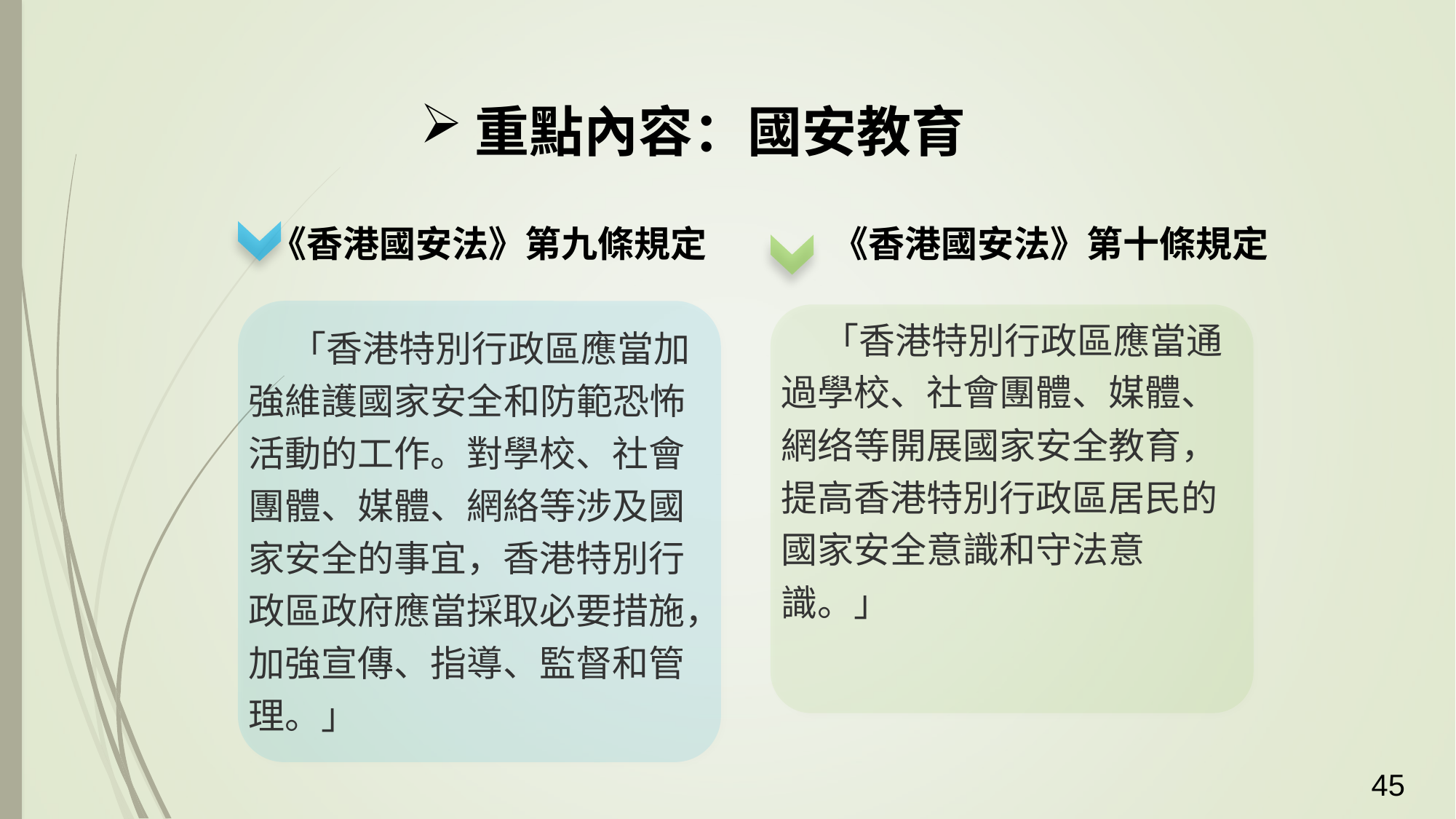

重點內容：國安教育

《香港國安法》第九條規定

    「香港特別行政區應當加強維護國家安全和防範恐怖活動的工作。對學校、社會團體、媒體、網絡等涉及國家安全的事宜，香港特別行政區政府應當採取必要措施，加強宣傳、指導、監督和管理。」

《香港國安法》第十條規定

    「香港特別行政區應當通過學校、社會團體、媒體、網络等開展國家安全教育，提高香港特別行政區居民的國家安全意識和守法意識。」

45